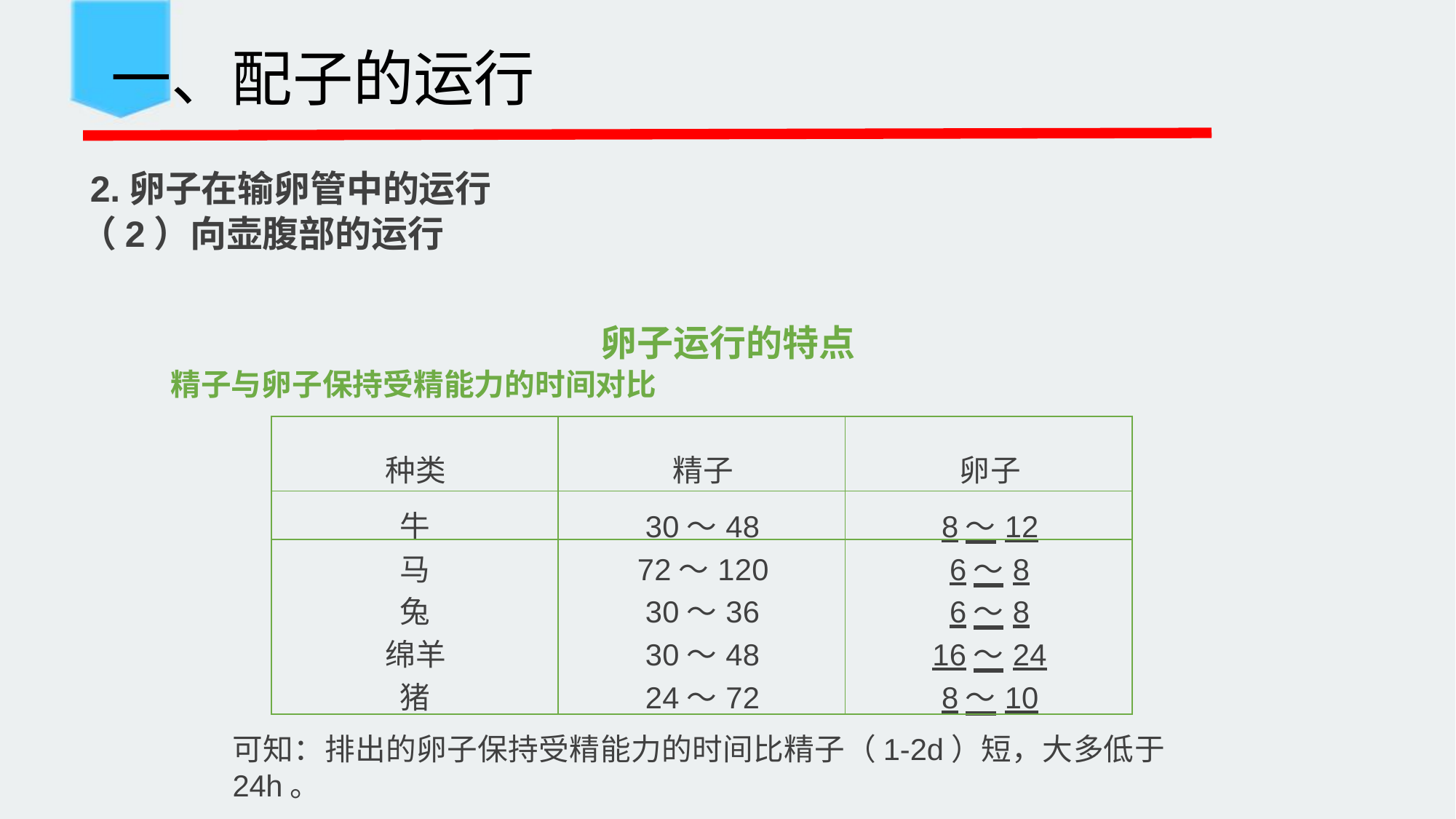

一、配子的运行
 2.卵子在输卵管中的运行
（2）向壶腹部的运行

卵子运行的特点
精子与卵子保持受精能力的时间对比
| 种类 | 精子 | 卵子 |
| --- | --- | --- |
| 牛 | 30～48 | 8～12 |
| 马 | 72～120 | 6～8 |
| 兔 | 30～36 | 6～8 |
| 绵羊 | 30～48 | 16～24 |
| 猪 | 24～72 | 8～10 |
可知：排出的卵子保持受精能力的时间比精子（1-2d）短，大多低于24h。